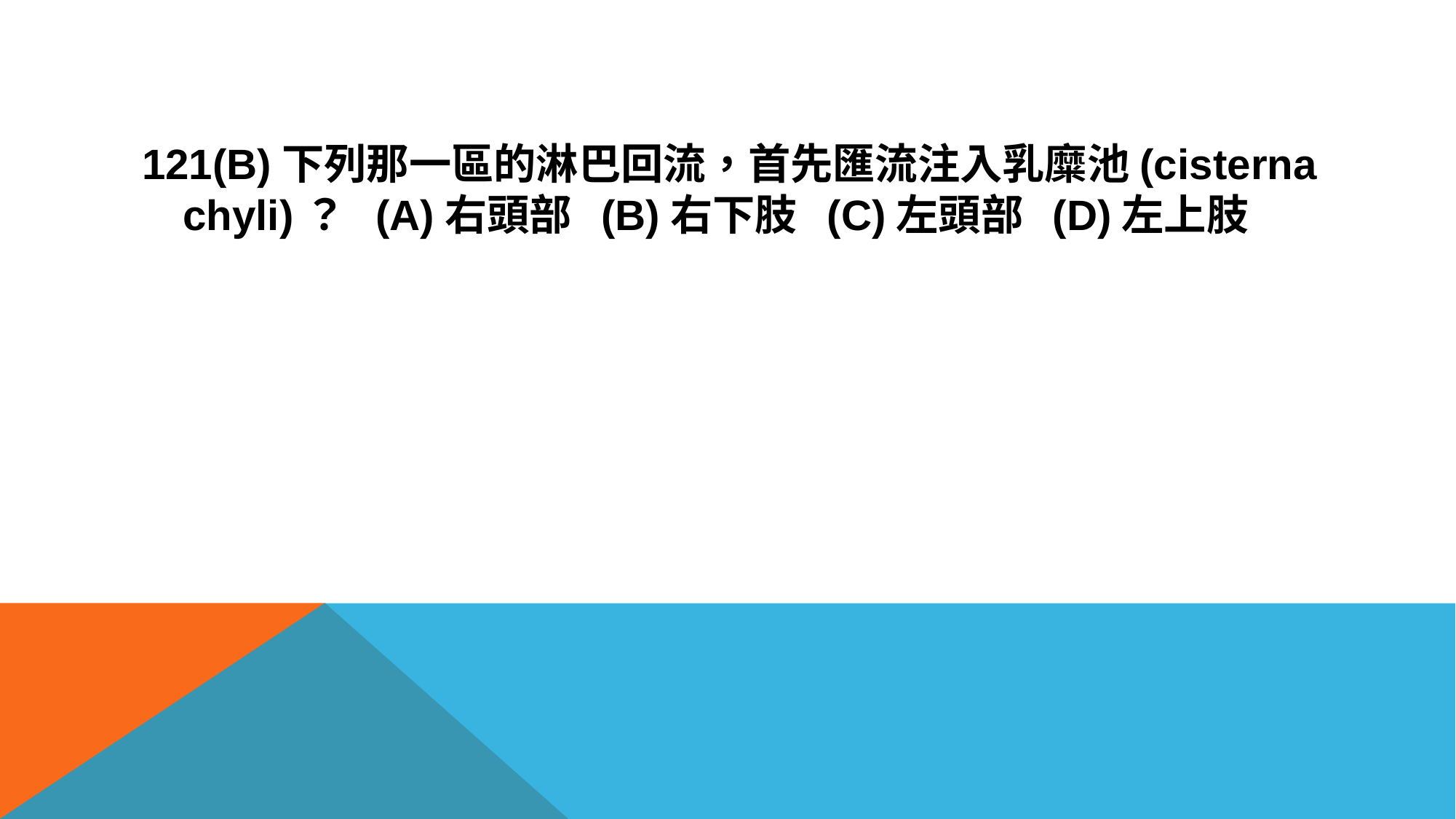

#
121(B)下列那一區的淋巴回流，首先匯流注入乳糜池(cisterna chyli)？  (A)右頭部  (B)右下肢  (C)左頭部  (D)左上肢